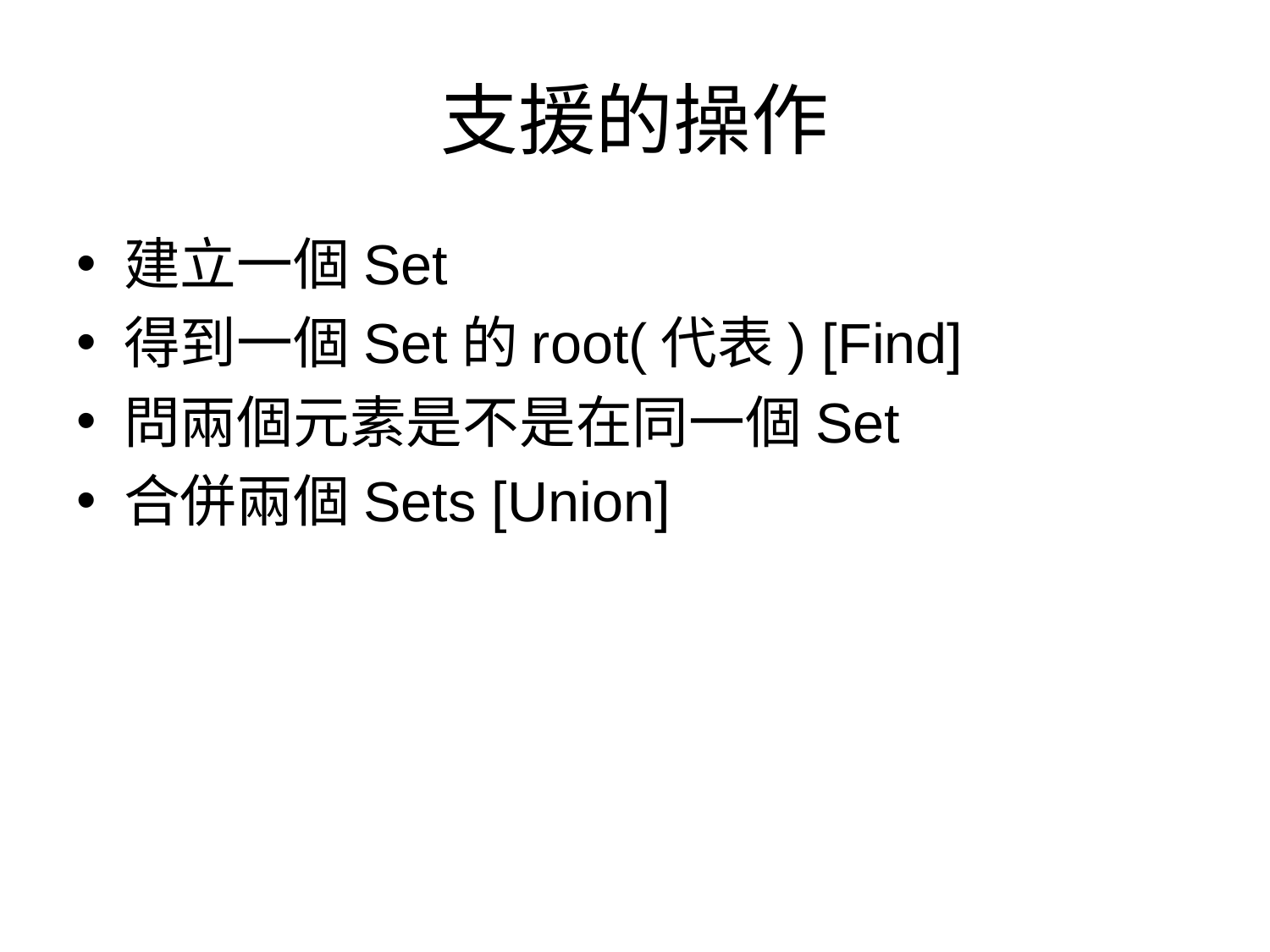

# 支援的操作
建立一個Set
得到一個Set的root(代表) [Find]
問兩個元素是不是在同一個Set
合併兩個Sets [Union]